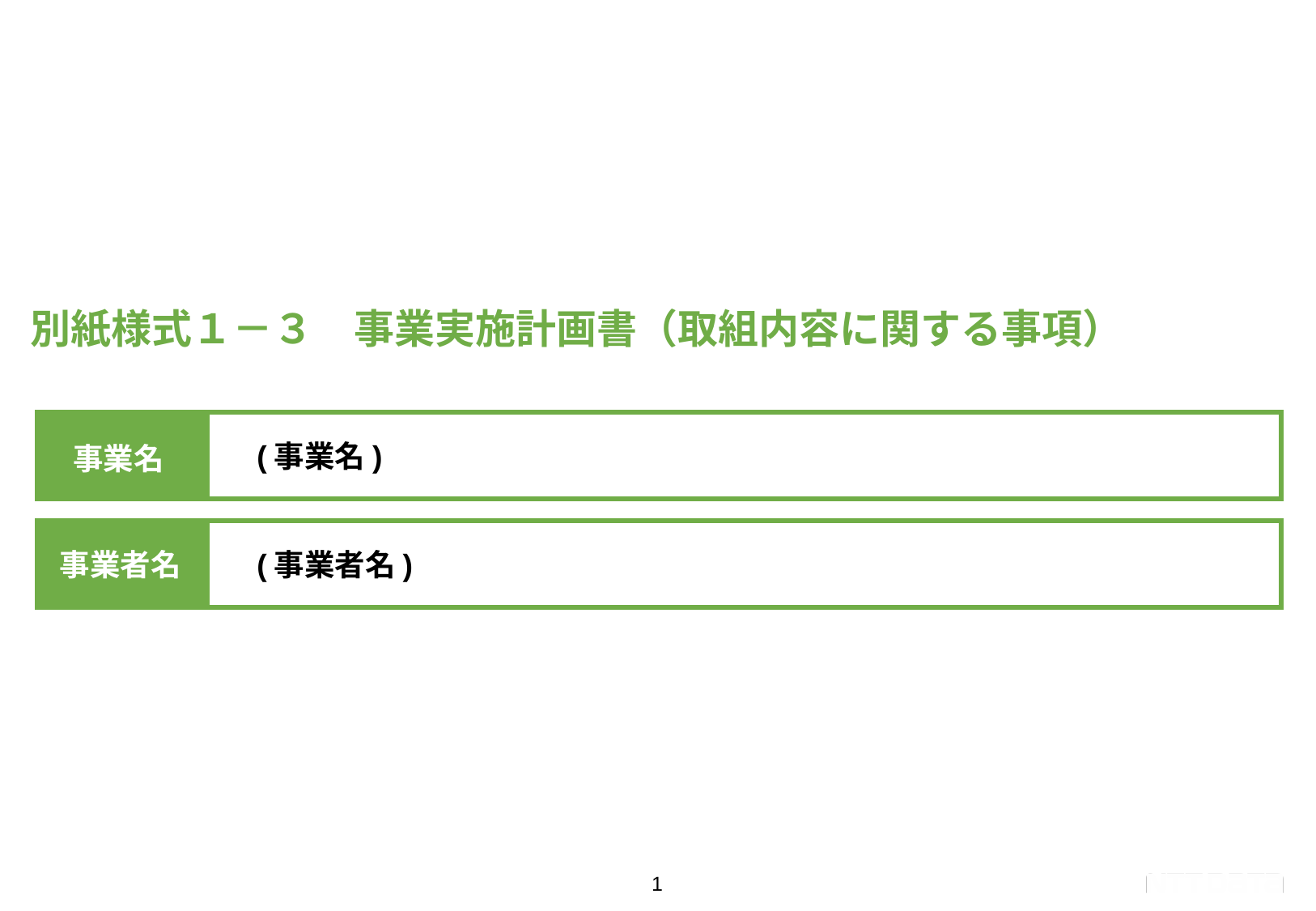

# 別紙様式１－３　事業実施計画書（取組内容に関する事項）

　(事業名)
事業名

　(事業者名)
事業者名